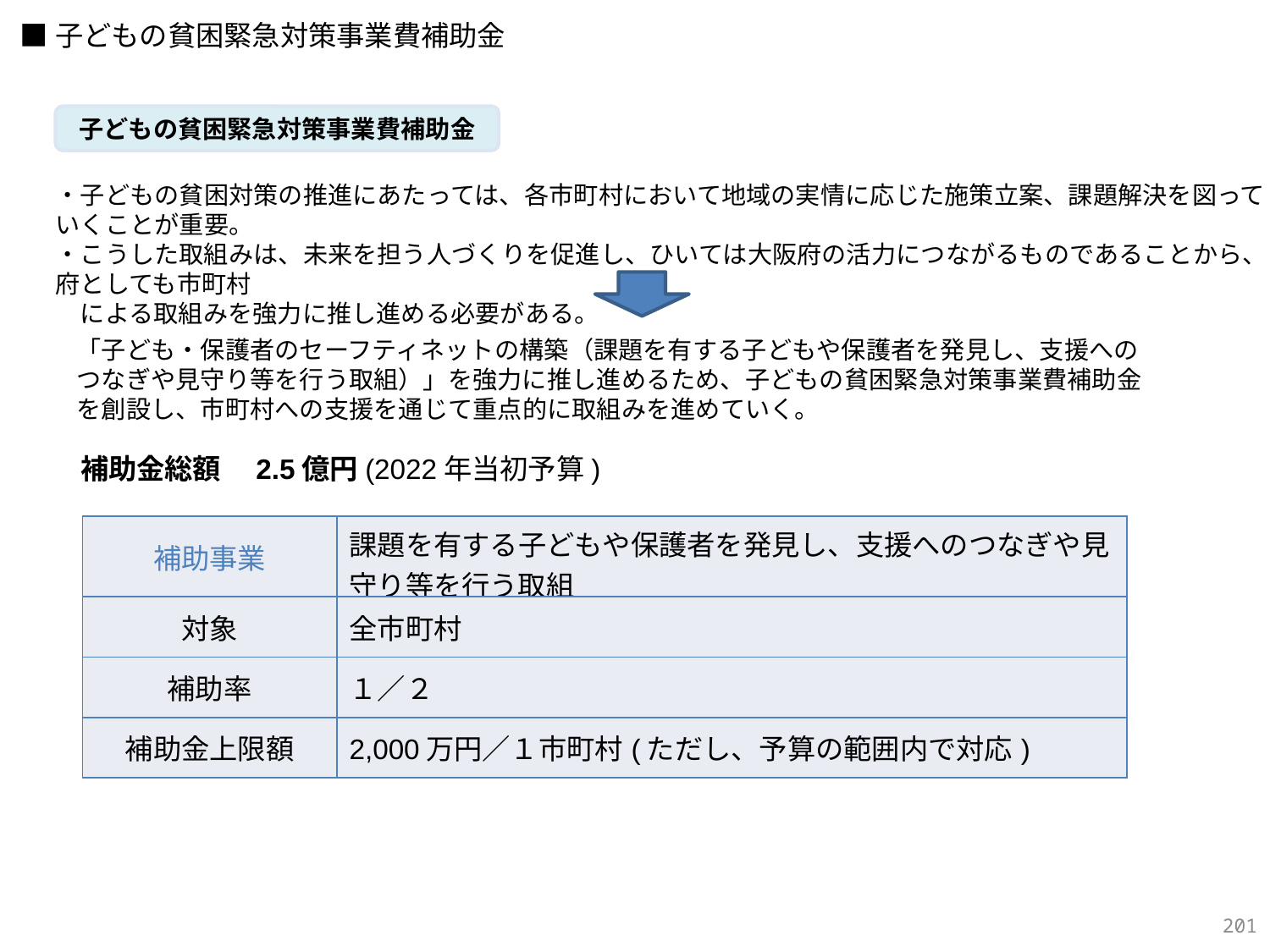

■子どもの貧困緊急対策事業費補助金
子どもの貧困緊急対策事業費補助金
・子どもの貧困対策の推進にあたっては、各市町村において地域の実情に応じた施策立案、課題解決を図っていくことが重要。
・こうした取組みは、未来を担う人づくりを促進し、ひいては大阪府の活力につながるものであることから、府としても市町村
　による取組みを強力に推し進める必要がある。

「子ども・保護者のセーフティネットの構築（課題を有する子どもや保護者を発見し、支援へのつなぎや見守り等を行う取組）」を強力に推し進めるため、子どもの貧困緊急対策事業費補助金を創設し、市町村への支援を通じて重点的に取組みを進めていく。
補助金総額　2.5億円(2022年当初予算)
| 補助事業 | 課題を有する子どもや保護者を発見し、支援へのつなぎや見守り等を行う取組 |
| --- | --- |
| 対象 | 全市町村 |
| 補助率 | １／２ |
| 補助金上限額 | 2,000万円／１市町村(ただし、予算の範囲内で対応) |
201